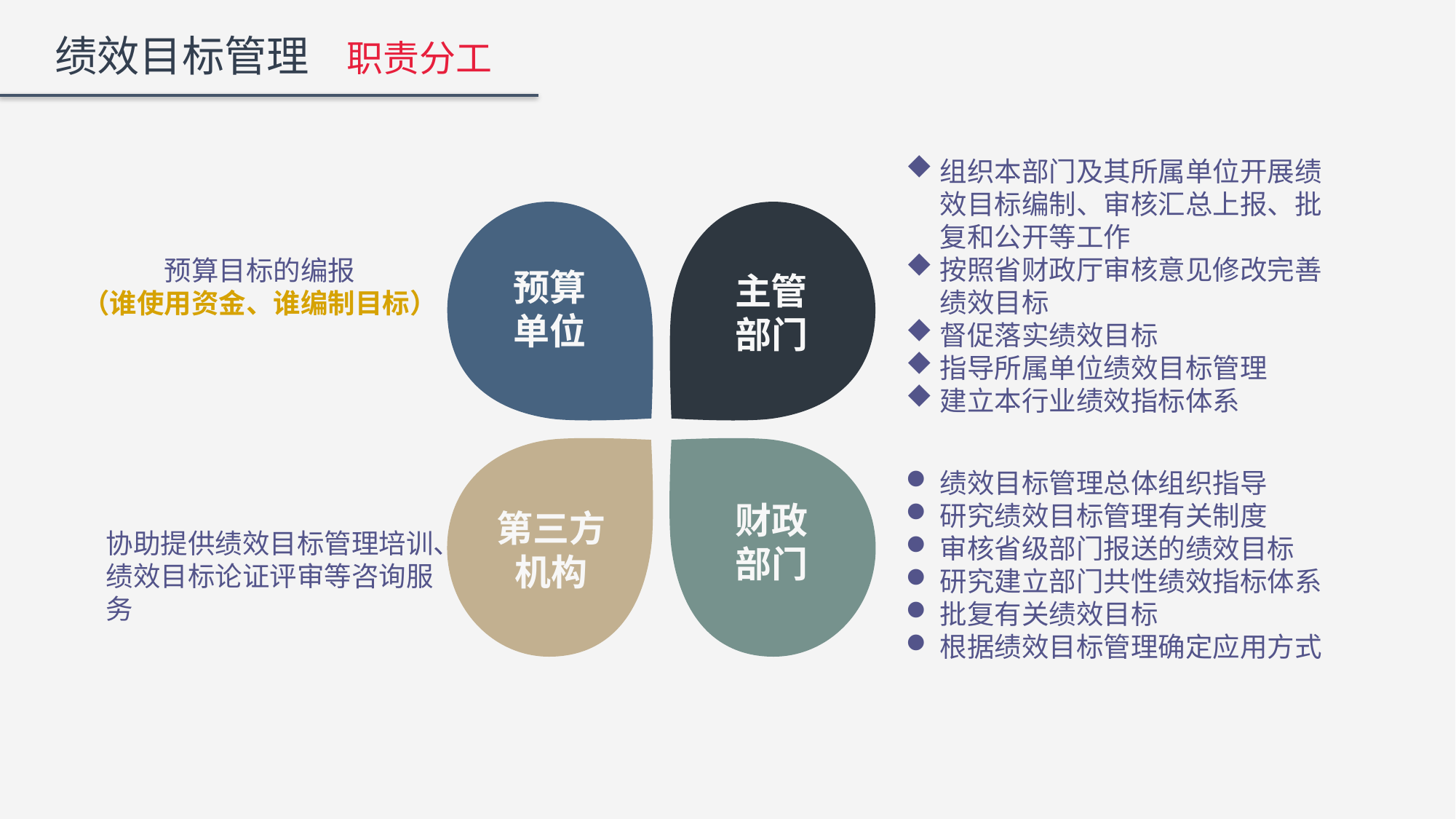

绩效目标管理    职责分工

组织本部门及其所属单位开展绩效目标编制、审核汇总上报、批复和公开等工作
按照省财政厅审核意见修改完善绩效目标
督促落实绩效目标
指导所属单位绩效目标管理
建立本行业绩效指标体系

预算
单位

主管
部门

第三方机构

财政
部门
预算目标的编报
（谁使用资金、谁编制目标）
绩效目标管理总体组织指导
研究绩效目标管理有关制度
审核省级部门报送的绩效目标
研究建立部门共性绩效指标体系
批复有关绩效目标
根据绩效目标管理确定应用方式
协助提供绩效目标管理培训、绩效目标论证评审等咨询服务